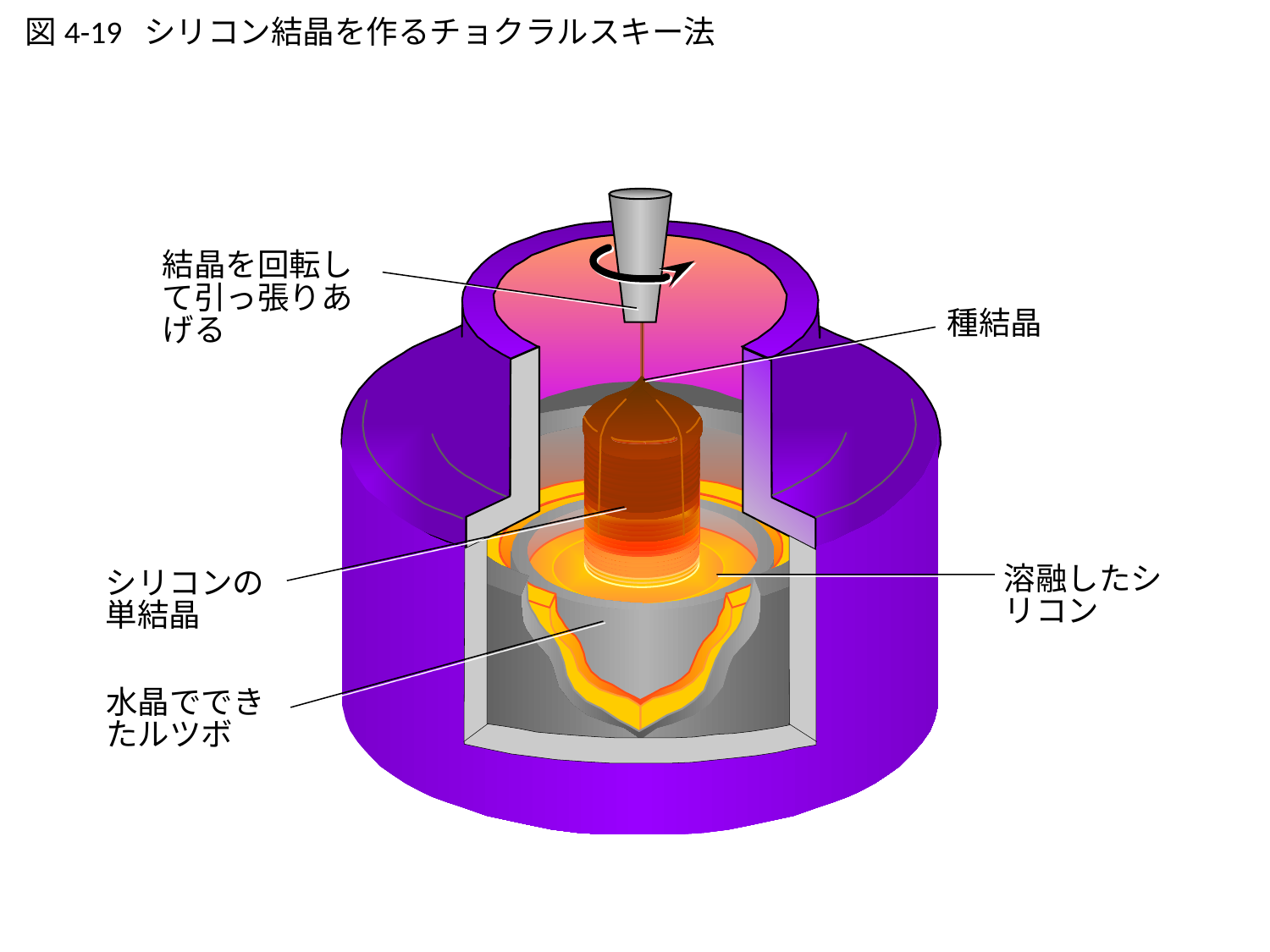

図4-19  シリコン結晶を作るチョクラルスキー法

結晶を回転して引っ張りあげる
シリコンの単結晶
水晶でできたルツボ
種結晶
溶融したシリコン